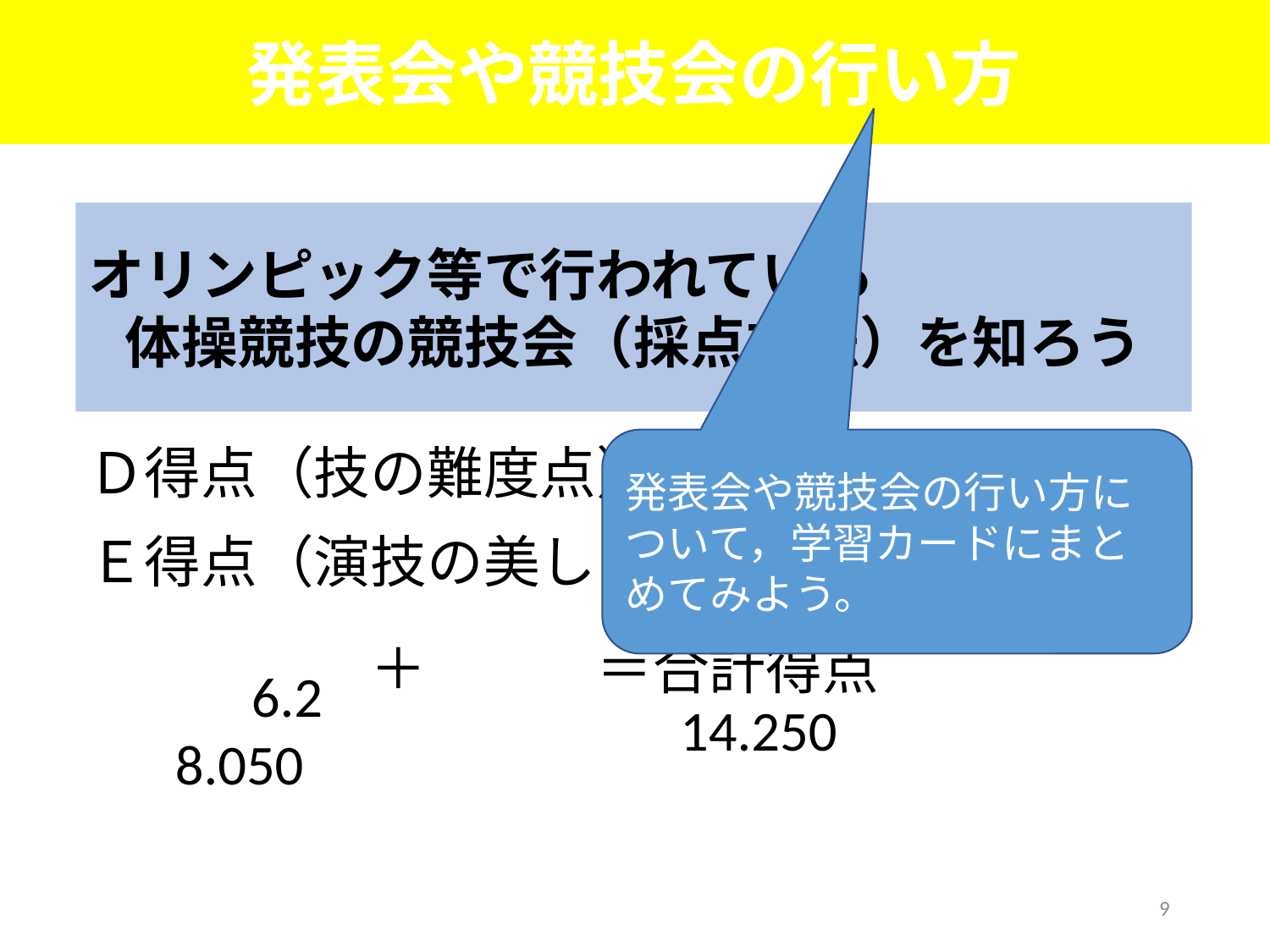

発表会や競技会の行い方
オリンピック等で行われている
体操競技の競技会（採点方法）を知ろう
Ｄ得点
　　　（技の難度点）←加算法
発表会や競技会の行い方について，学習カードにまとめてみよう。
Ｅ得点
　　　（演技の美しさ）←減点法
　　　＋　　　＝合計得点
      6.2　     8.050
14.250
9